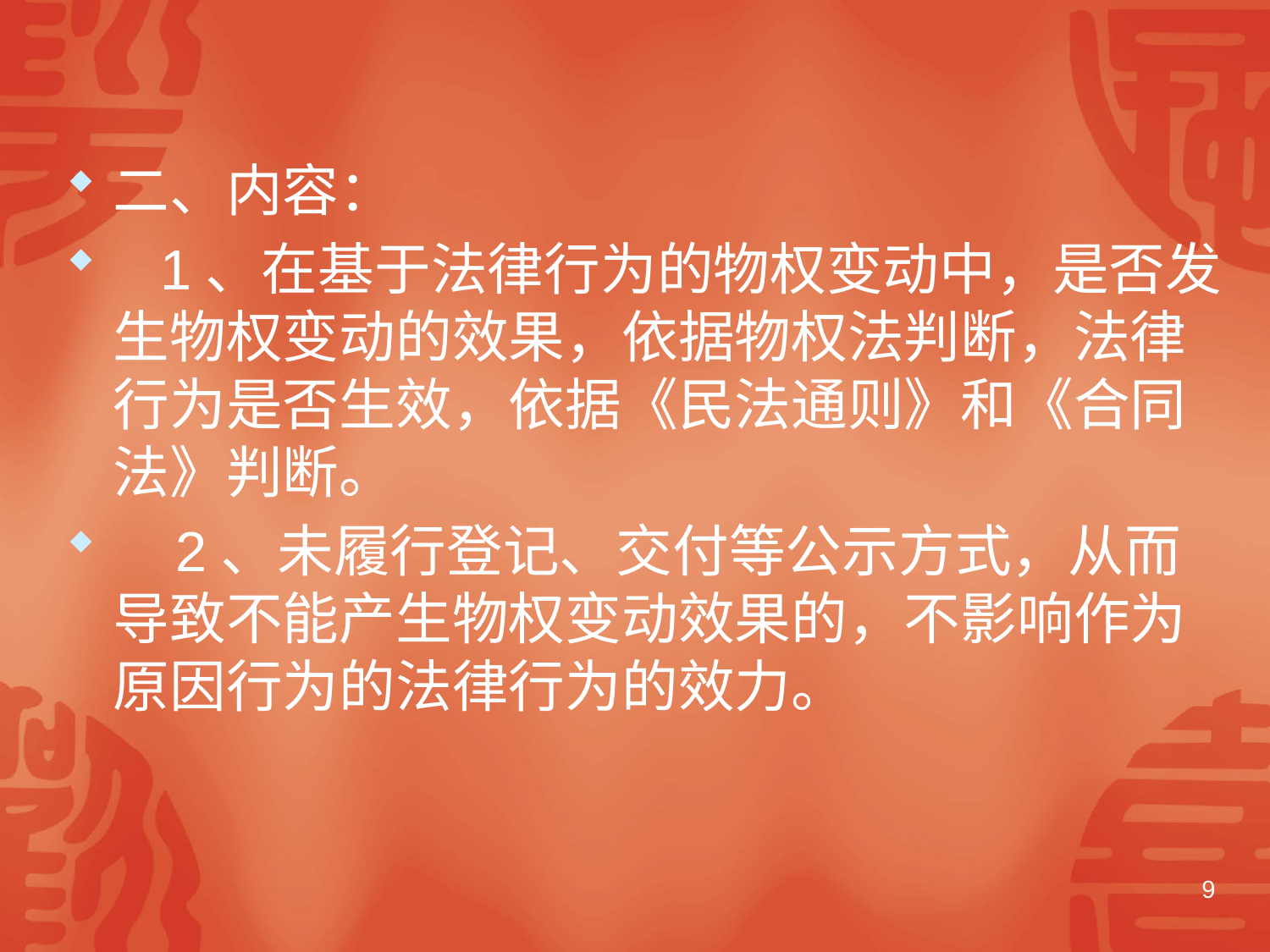

#
二、内容：
   1、在基于法律行为的物权变动中，是否发生物权变动的效果，依据物权法判断，法律行为是否生效，依据《民法通则》和《合同法》判断。
    2、未履行登记、交付等公示方式，从而导致不能产生物权变动效果的，不影响作为原因行为的法律行为的效力。
9